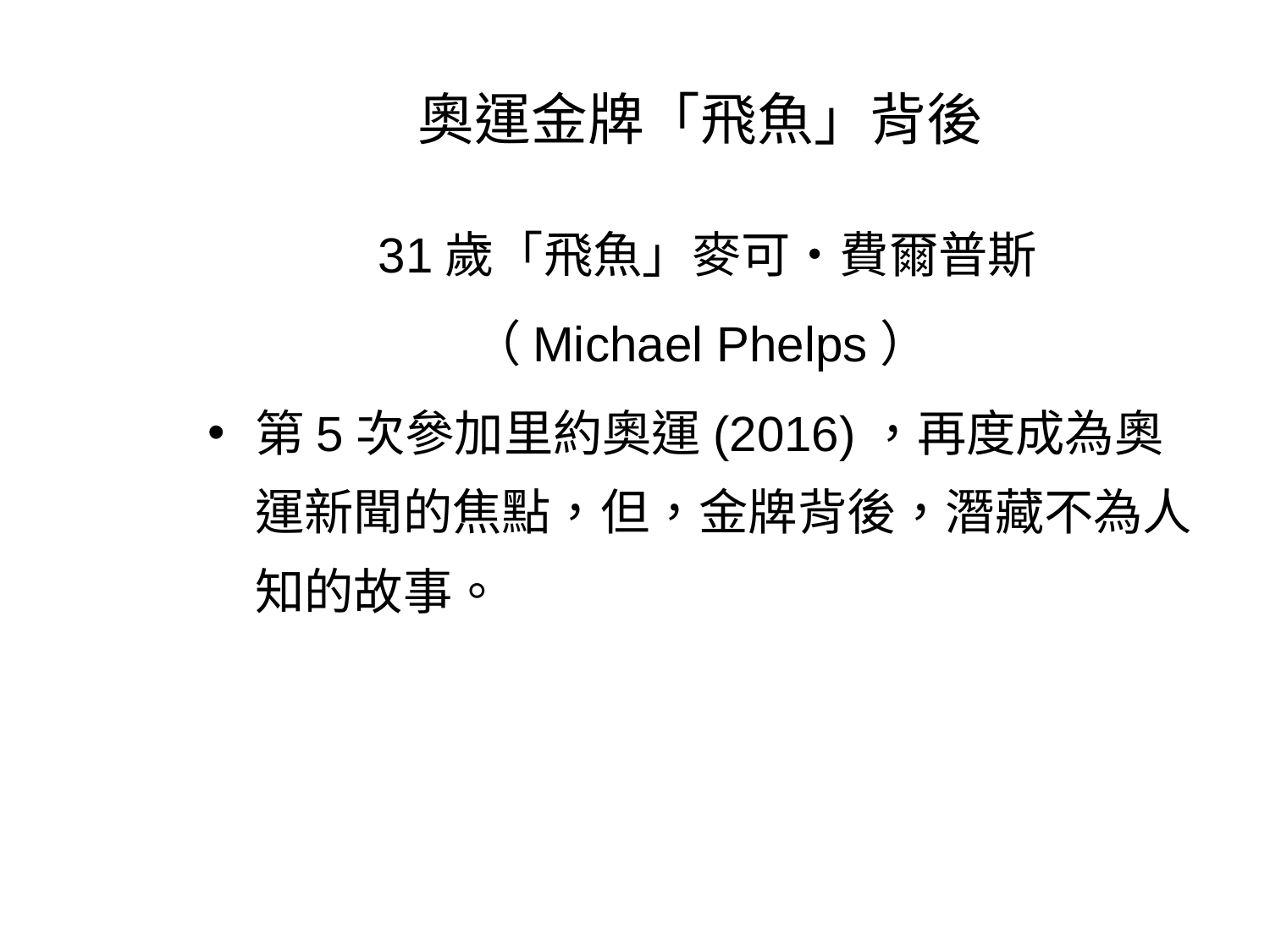

# 奧運金牌「飛魚」背後
 31歲「飛魚」麥可‧費爾普斯
（Michael Phelps）
第5次參加里約奧運(2016)，再度成為奧運新聞的焦點，但，金牌背後，潛藏不為人知的故事。